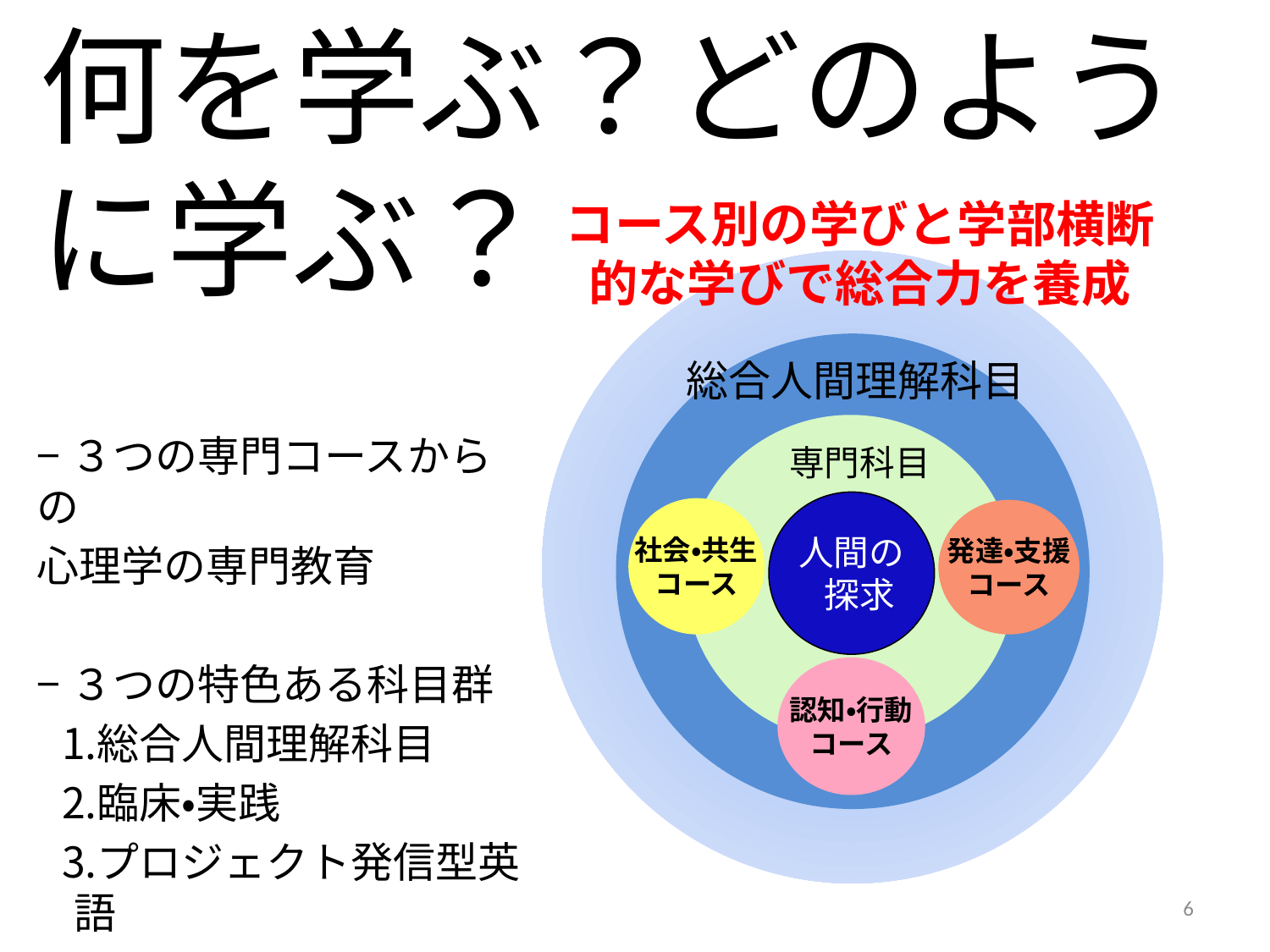

# 何を学ぶ？どのように学ぶ？

コース別の学びと学部横断的な学びで総合力を養成

総合人間理解科目

−３つの専門コースからの
心理学の専門教育

−３つの特色ある科目群
総合人間理解科目
臨床・実践
プロジェクト発信型英語
専門科目
人間の
 探求
社会・共生
コース
発達・支援
コース
認知・行動
コース
6